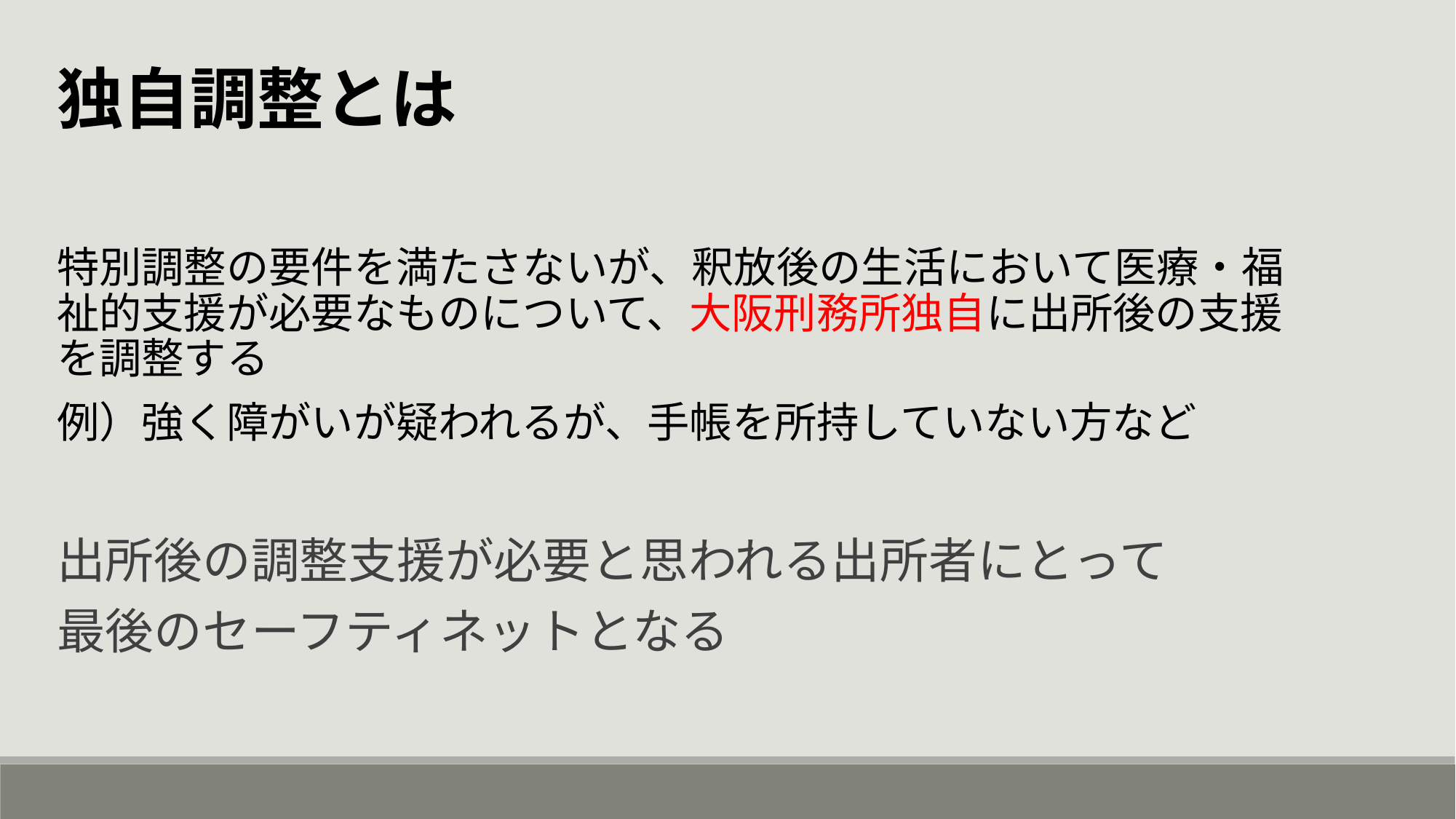

独自調整とは

特別調整の要件を満たさないが、釈放後の生活において医療・福祉的支援が必要なものについて、大阪刑務所独自に出所後の支援を調整する
例）強く障がいが疑われるが、手帳を所持していない方など

出所後の調整支援が必要と思われる出所者にとって
最後のセーフティネットとなる